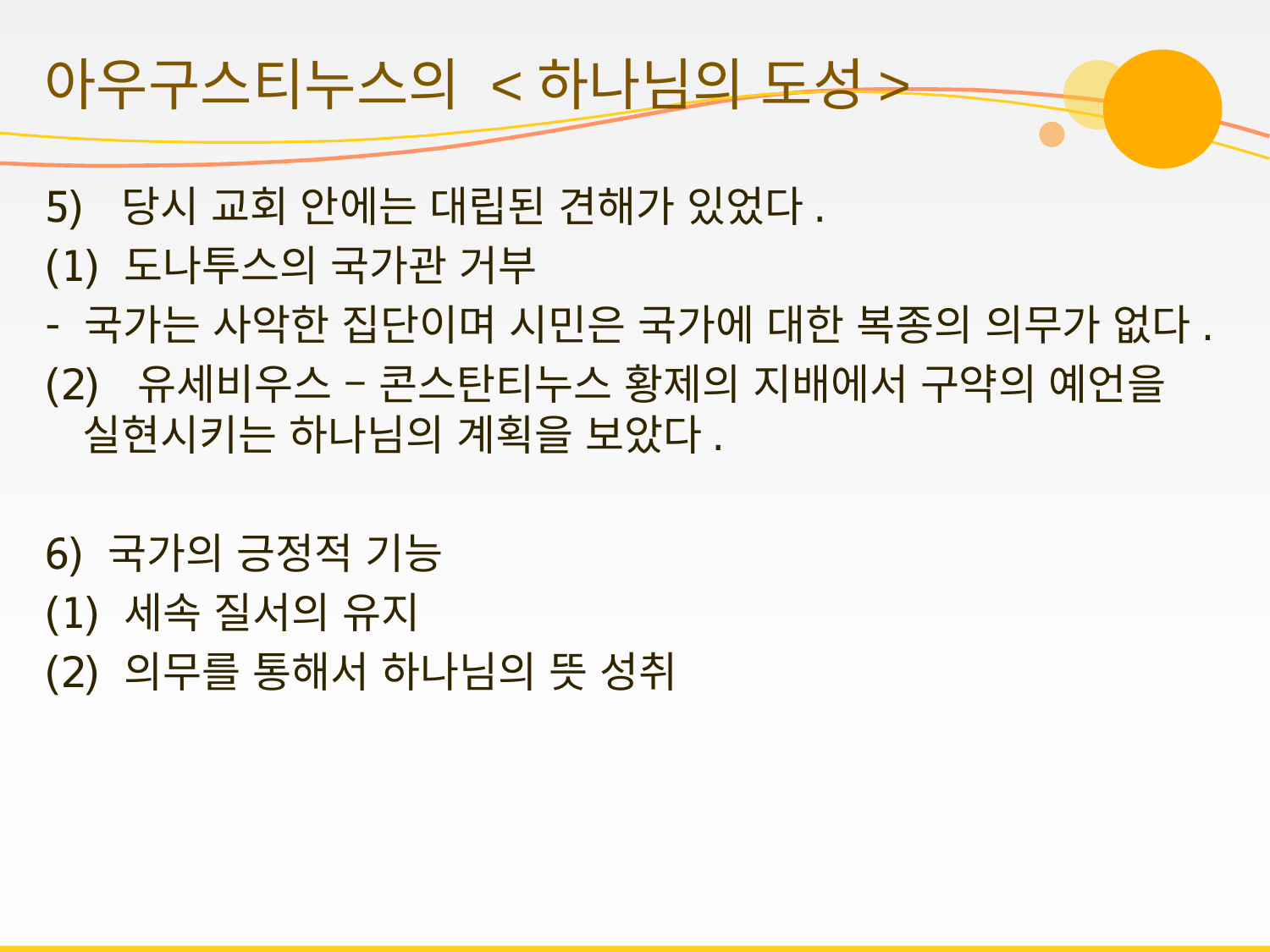

# 아우구스티누스의 <하나님의 도성>
5)  당시 교회 안에는 대립된 견해가 있었다.
(1) 도나투스의 국가관 거부
- 국가는 사악한 집단이며 시민은 국가에 대한 복종의 의무가 없다.
(2)  유세비우스 – 콘스탄티누스 황제의 지배에서 구약의 예언을 실현시키는 하나님의 계획을 보았다.

6) 국가의 긍정적 기능
(1) 세속 질서의 유지
(2) 의무를 통해서 하나님의 뜻 성취